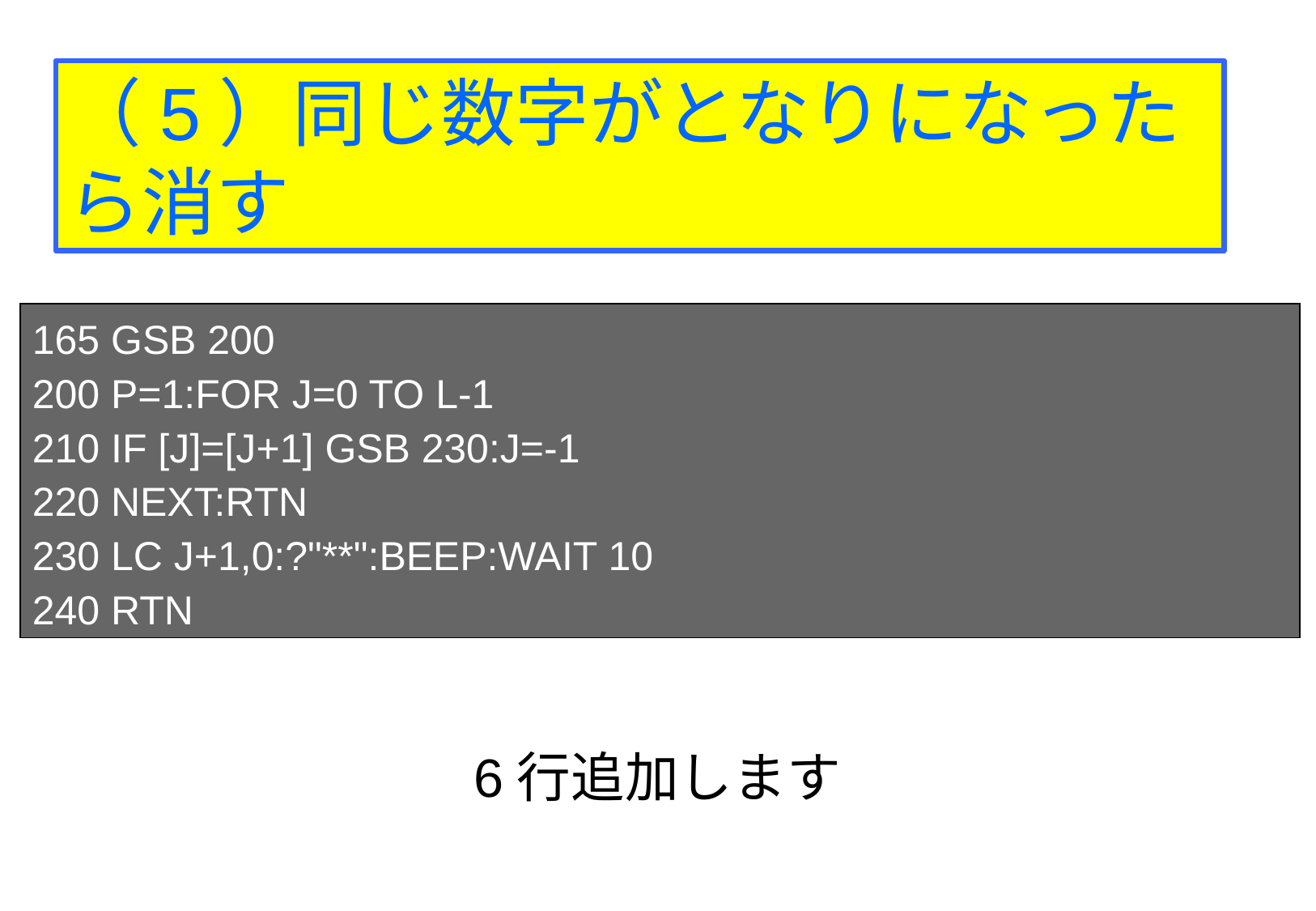

（5）同じ数字がとなりになったら消す
165 GSB 200
200 P=1:FOR J=0 TO L-1
210 IF [J]=[J+1] GSB 230:J=-1
220 NEXT:RTN
230 LC J+1,0:?"**":BEEP:WAIT 10
240 RTN
6行追加します